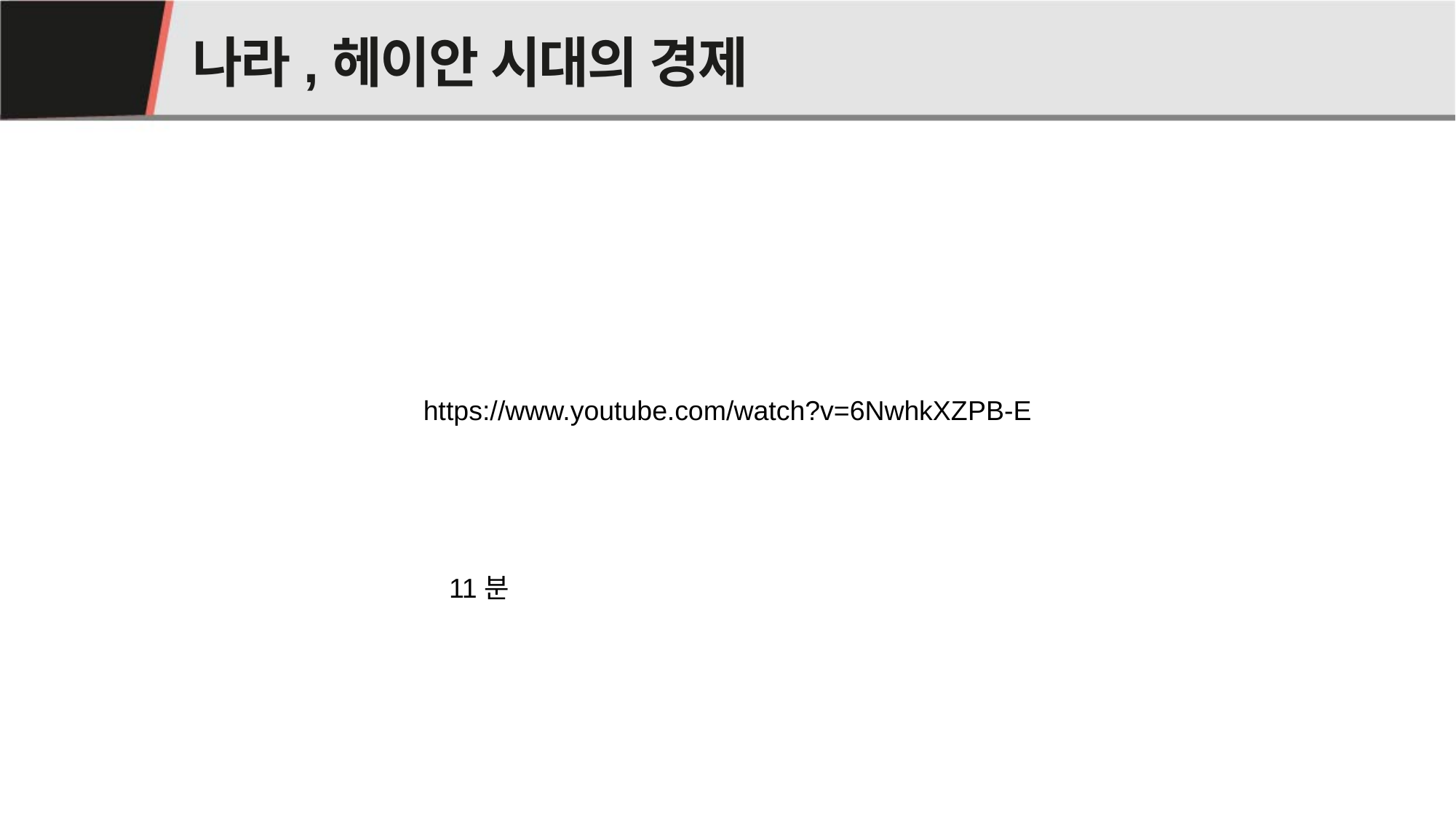

# 나라,헤이안 시대의 경제
05
https://www.youtube.com/watch?v=6NwhkXZPB-E
11분